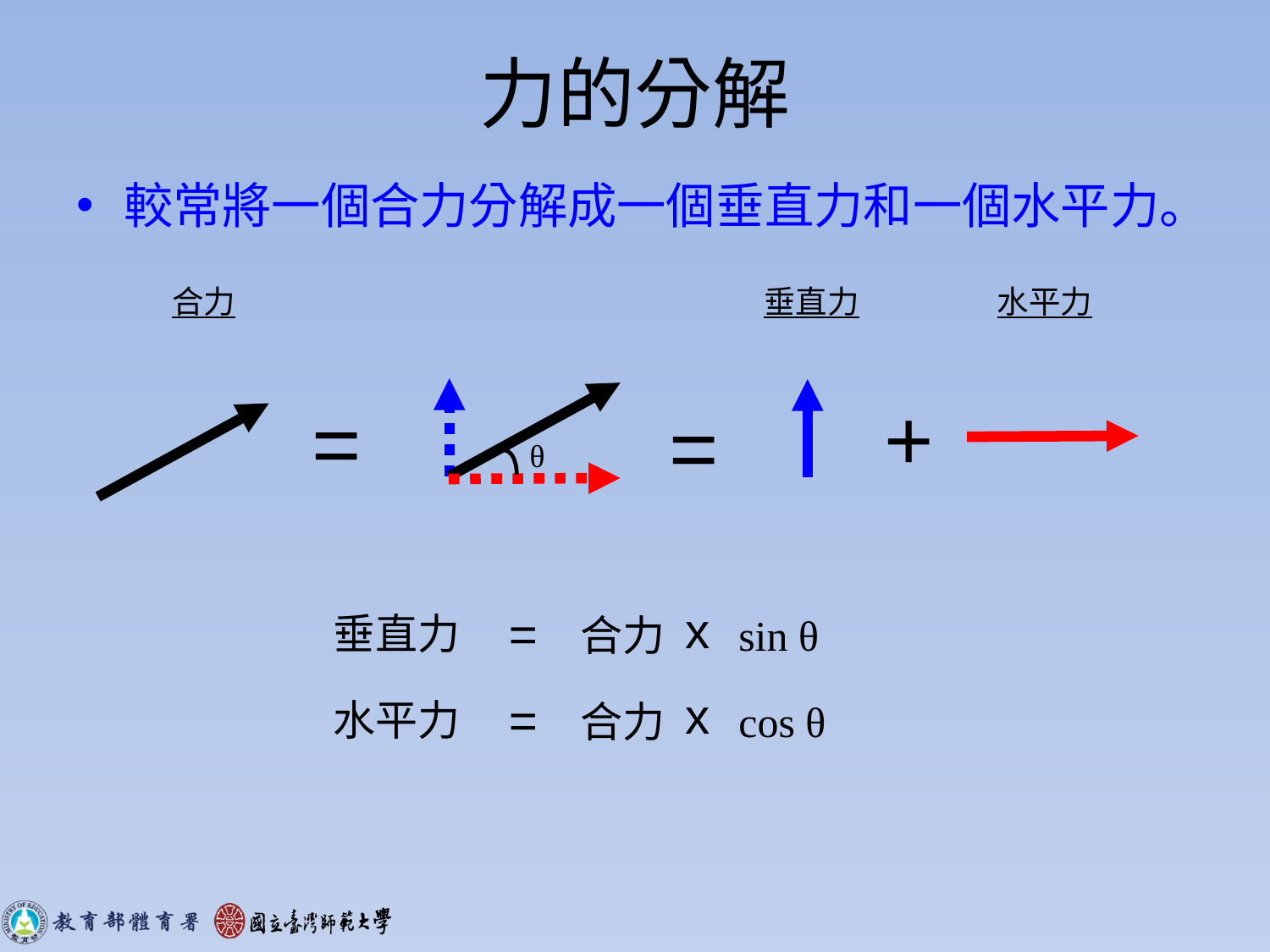

力的分解
較常將一個合力分解成一個垂直力和一個水平力。
合力
垂直力
水平力
+
=
=
θ

x
=
垂直力
合力
sin θ
x
=
水平力
合力
cos θ